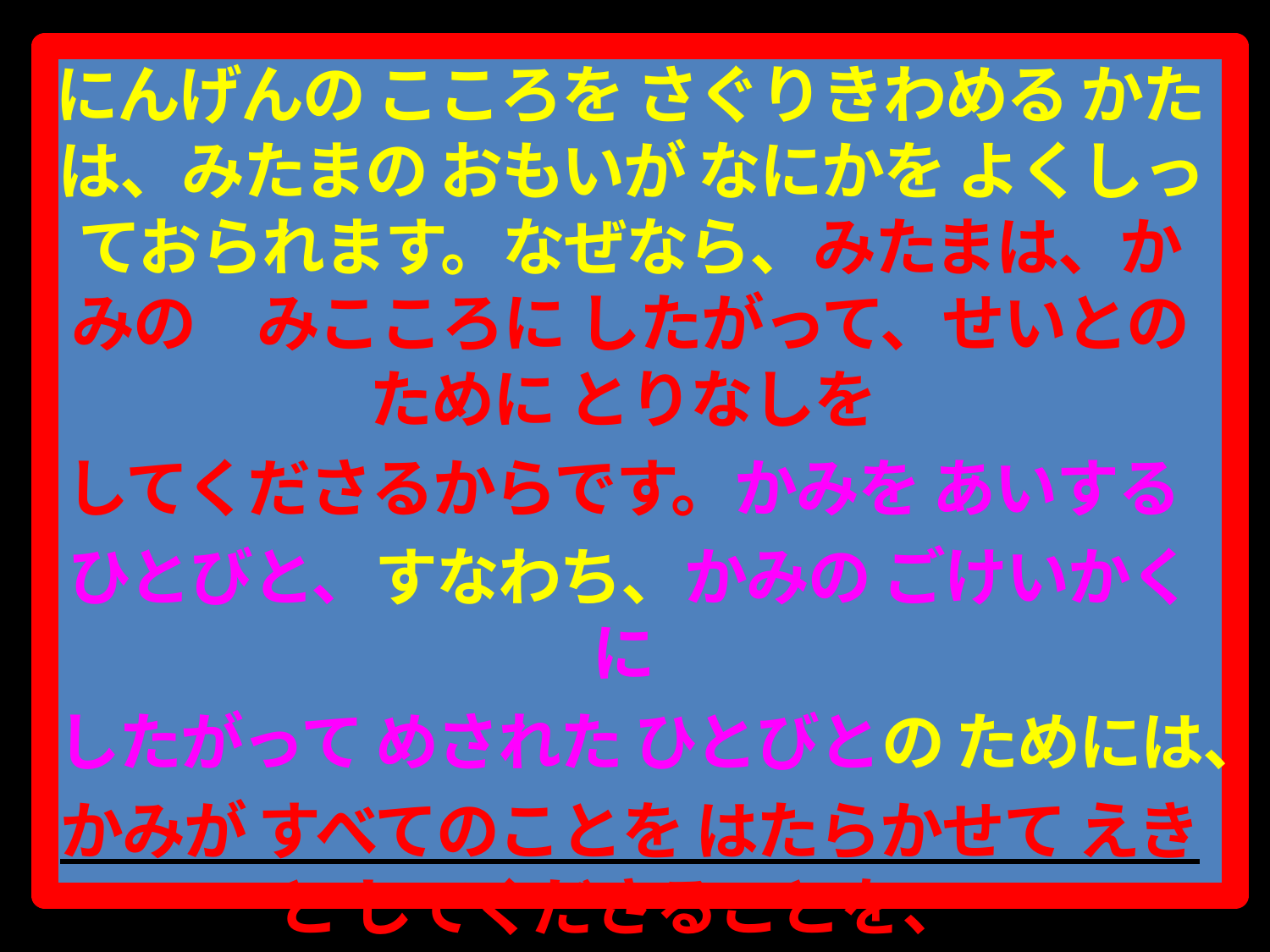

にんげんの こころを さぐりきわめる かたは、みたまの おもいが なにかを よくしっておられます。なぜなら、みたまは、かみの　みこころに したがって、せいとの ために とりなしを
してくださるからです。かみを あいする
ひとびと、すなわち、かみの ごけいかくに
したがって めされた ひとびとの ためには、
かみが すべてのことを はたらかせて えきと してくださることを、
わたしたちは しっています。